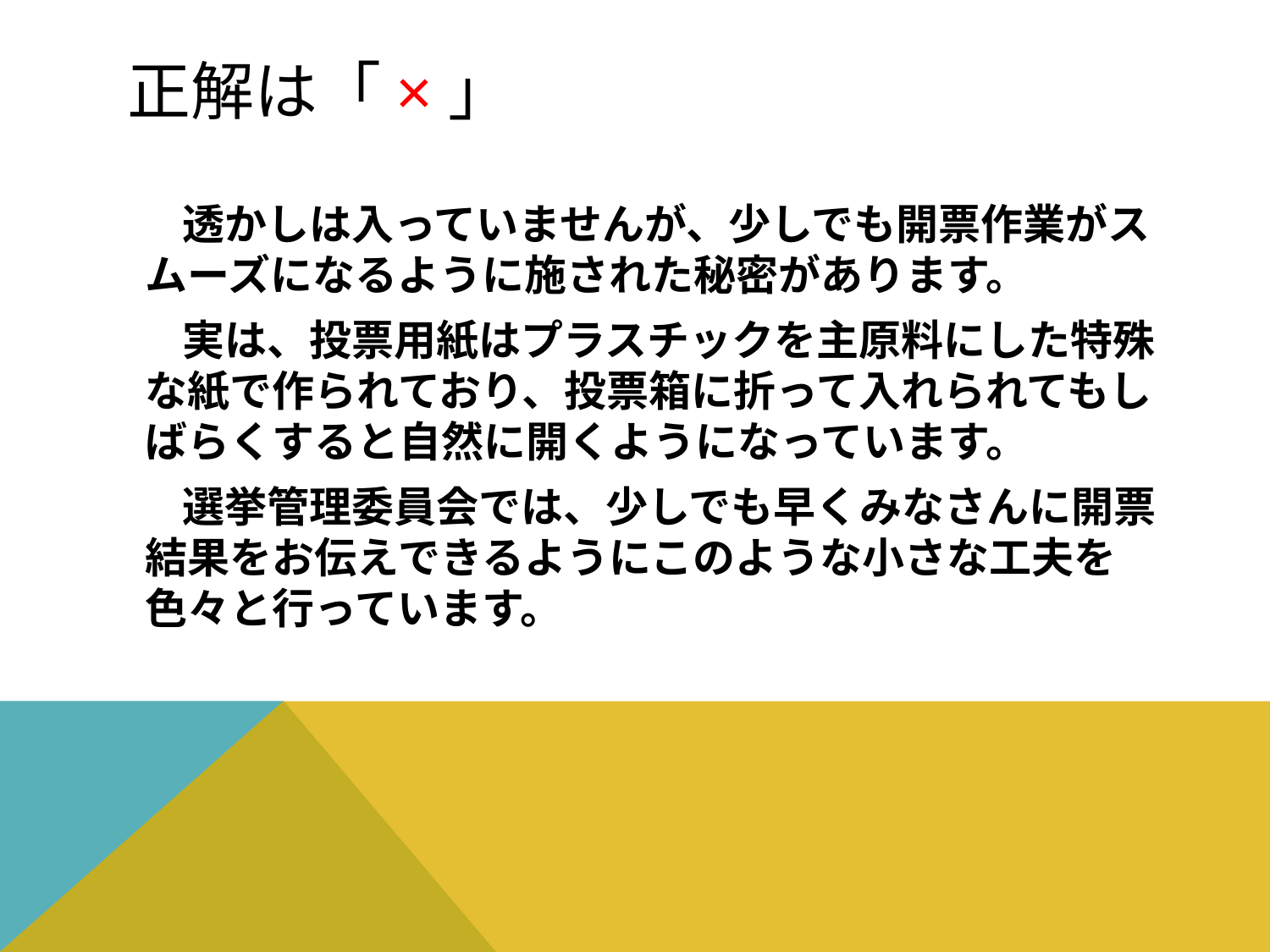

# 正解は「×」
　　透かしは入っていませんが、少しでも開票作業がスムーズになるように施された秘密があります。
　　実は、投票用紙はプラスチックを主原料にした特殊な紙で作られており、投票箱に折って入れられてもしばらくすると自然に開くようになっています。
　　選挙管理委員会では、少しでも早くみなさんに開票結果をお伝えできるようにこのような小さな工夫を色々と行っています。